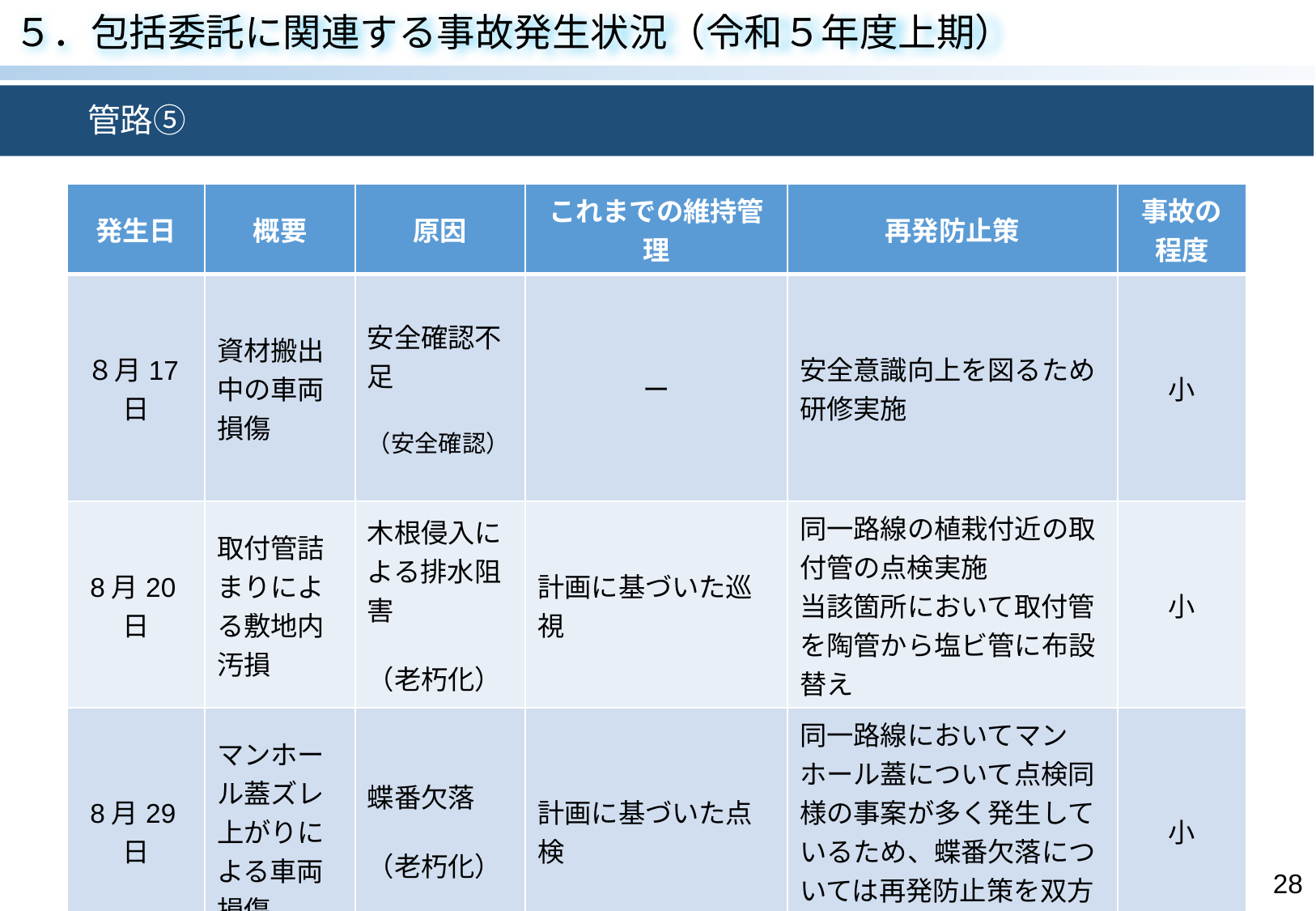

５．包括委託に関連する事故発生状況（令和５年度上期）
　　管路⑤
| 発生日 | 概要 | 原因 | これまでの維持管理 | 再発防止策 | 事故の程度 |
| --- | --- | --- | --- | --- | --- |
| ８月17日 | 資材搬出中の車両損傷 | 安全確認不足 （安全確認） | ー | 安全意識向上を図るため研修実施 | 小 |
| 8月20日 | 取付管詰まりによる敷地内汚損 | 木根侵入による排水阻害 （老朽化） | 計画に基づいた巡視 | 同一路線の植栽付近の取付管の点検実施 当該箇所において取付管を陶管から塩ビ管に布設替え | 小 |
| 8月29日 | マンホール蓋ズレ上がりによる車両損傷 | 蝶番欠落 （老朽化） | 計画に基づいた点検 | 同一路線においてマンホール蓋について点検同様の事案が多く発生しているため、蝶番欠落については再発防止策を双方で協議検討を行う | 小 |
28